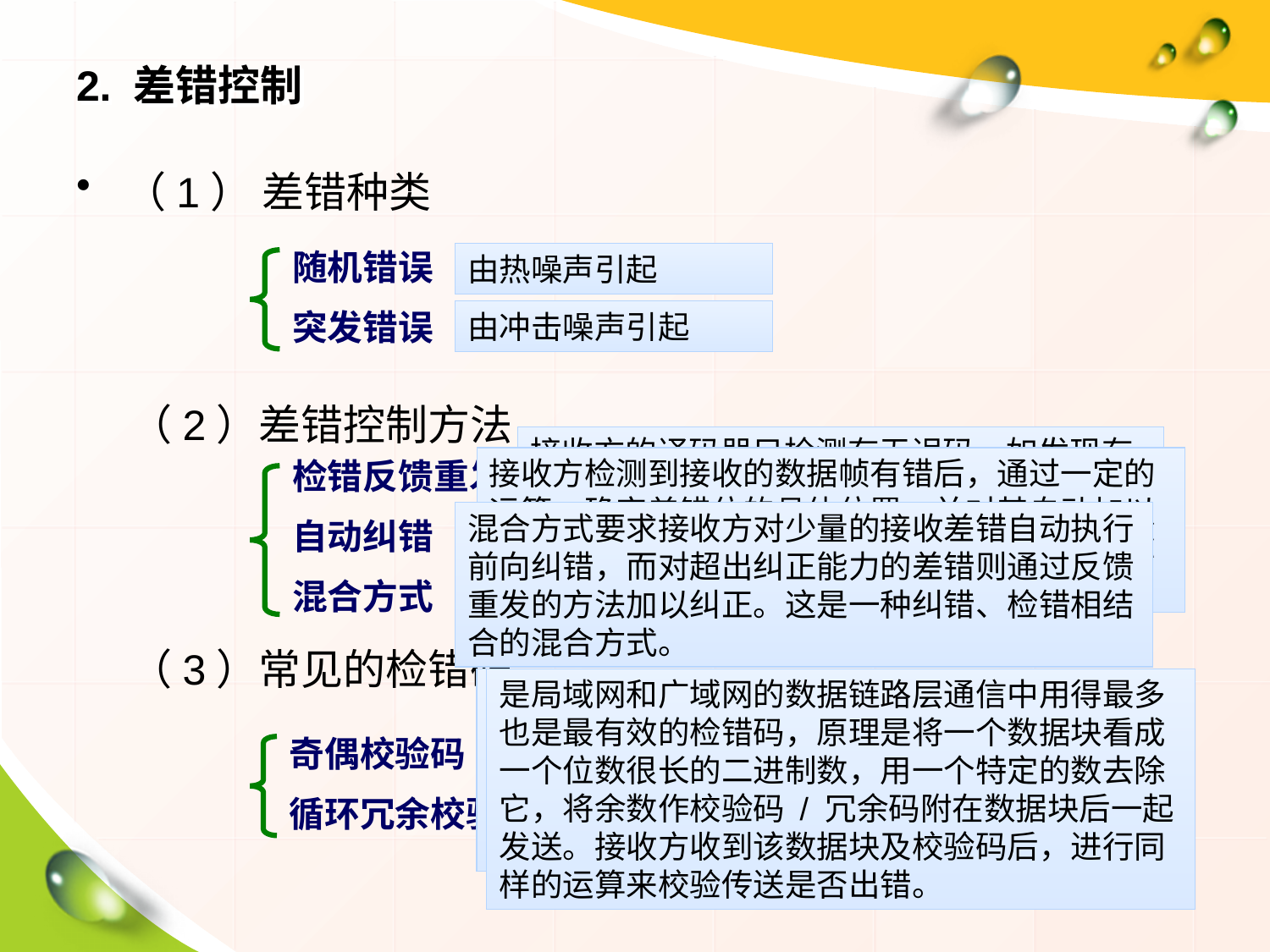

# 2. 差错控制
（1） 差错种类

由热噪声引起
随机错误
突发错误

由冲击噪声引起
（2）差错控制方法
接收方的译码器只检测有无误码，如发现有误码则利用反向信道要求发送方重发出错的消息，直到接收方检测认为无误码为止。
接收方检测到接收的数据帧有错后，通过一定的运算，确定差错位的具体位置，并对其自动加以纠正。自动纠错方法不求助于反向信道，故又称为前向纠错。
检错反馈重发
自动纠错
混合方式

混合方式要求接收方对少量的接收差错自动执行前向纠错，而对超出纠正能力的差错则通过反馈重发的方法加以纠正。这是一种纠错、检错相结合的混合方式。
（3）常见的检错码
奇偶校验码是最常见的一种检错码，主要用于以字符为传输单位的通信系统中。其工作原理非常简单，在原始数据字节的最高位或最低位增加一位，即奇偶校验位，以保证所传输的每个字符中 1 的个数为奇数（奇校验）或偶数（偶校验）。
是局域网和广域网的数据链路层通信中用得最多也是最有效的检错码，原理是将一个数据块看成一个位数很长的二进制数，用一个特定的数去除它，将余数作校验码 / 冗余码附在数据块后一起发送。接收方收到该数据块及校验码后，进行同样的运算来校验传送是否出错。
奇偶校验码
循环冗余校验码